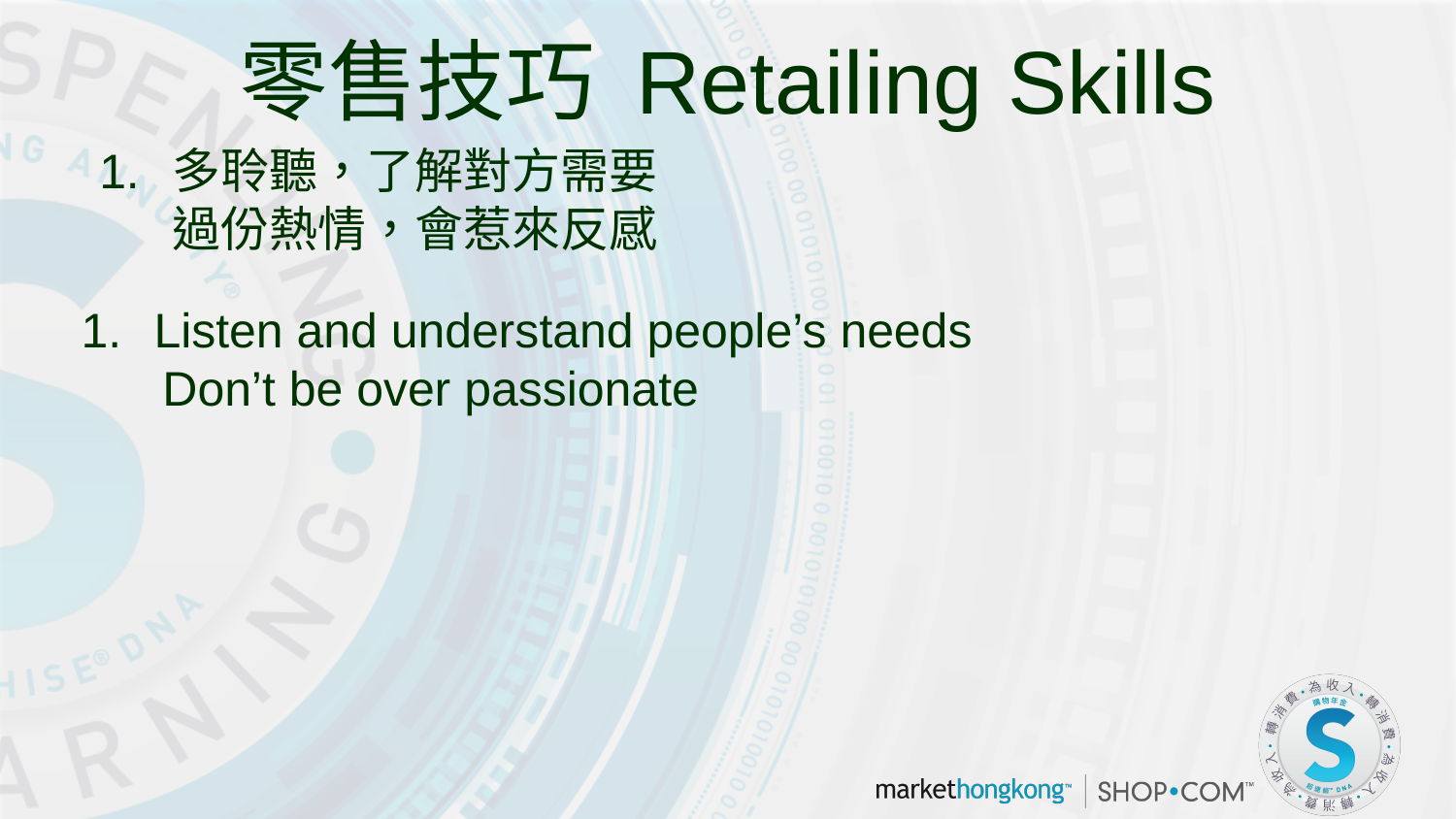

零售技巧 Retailing Skills
多聆聽，了解對方需要
	過份熱情，會惹來反感

Listen and understand people’s needs
      Don’t be over passionate